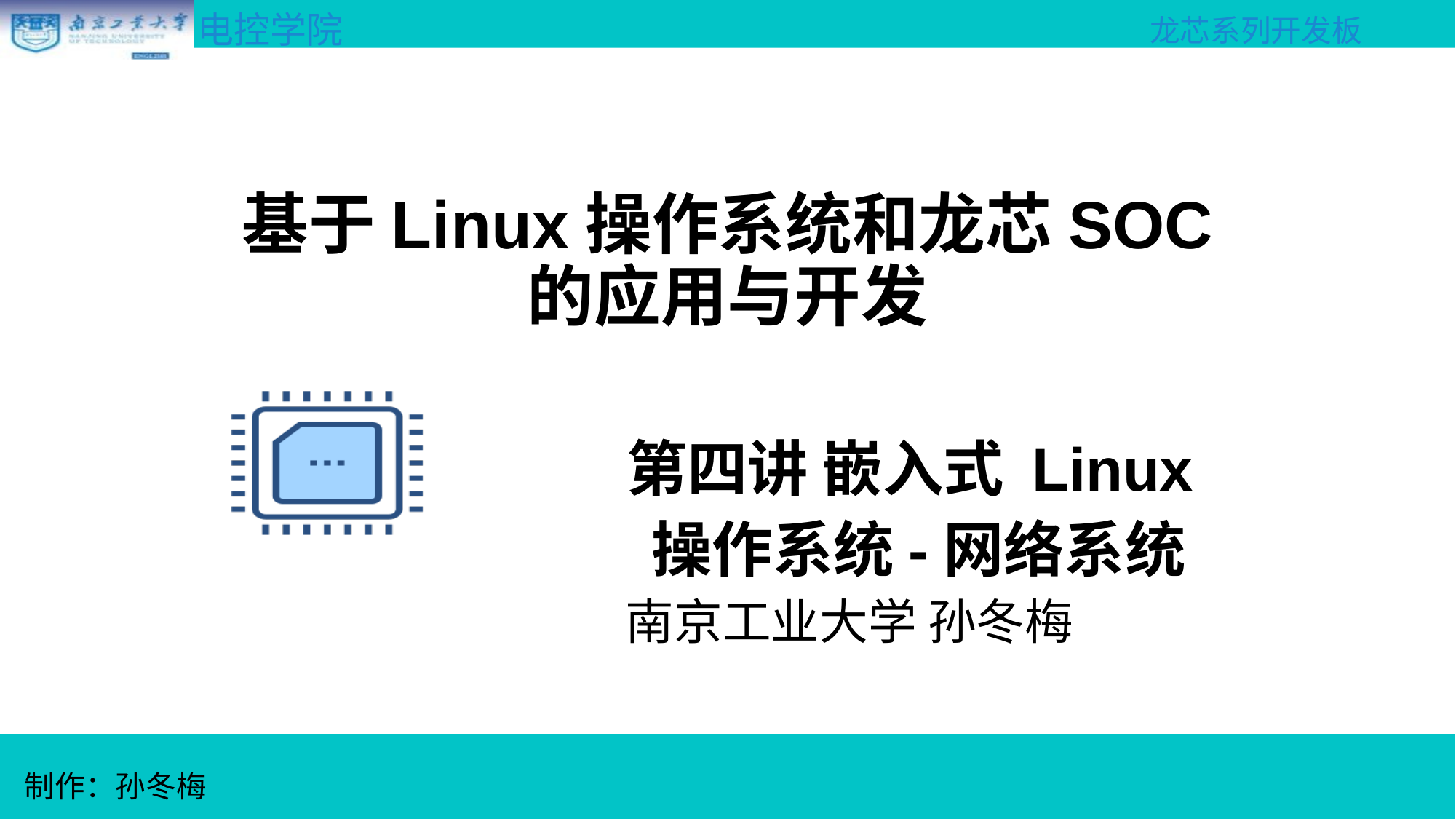

基于Linux操作系统和龙芯SOC
的应用与开发
第四讲 嵌入式 Linux
操作系统-网络系统
南京工业大学 孙冬梅